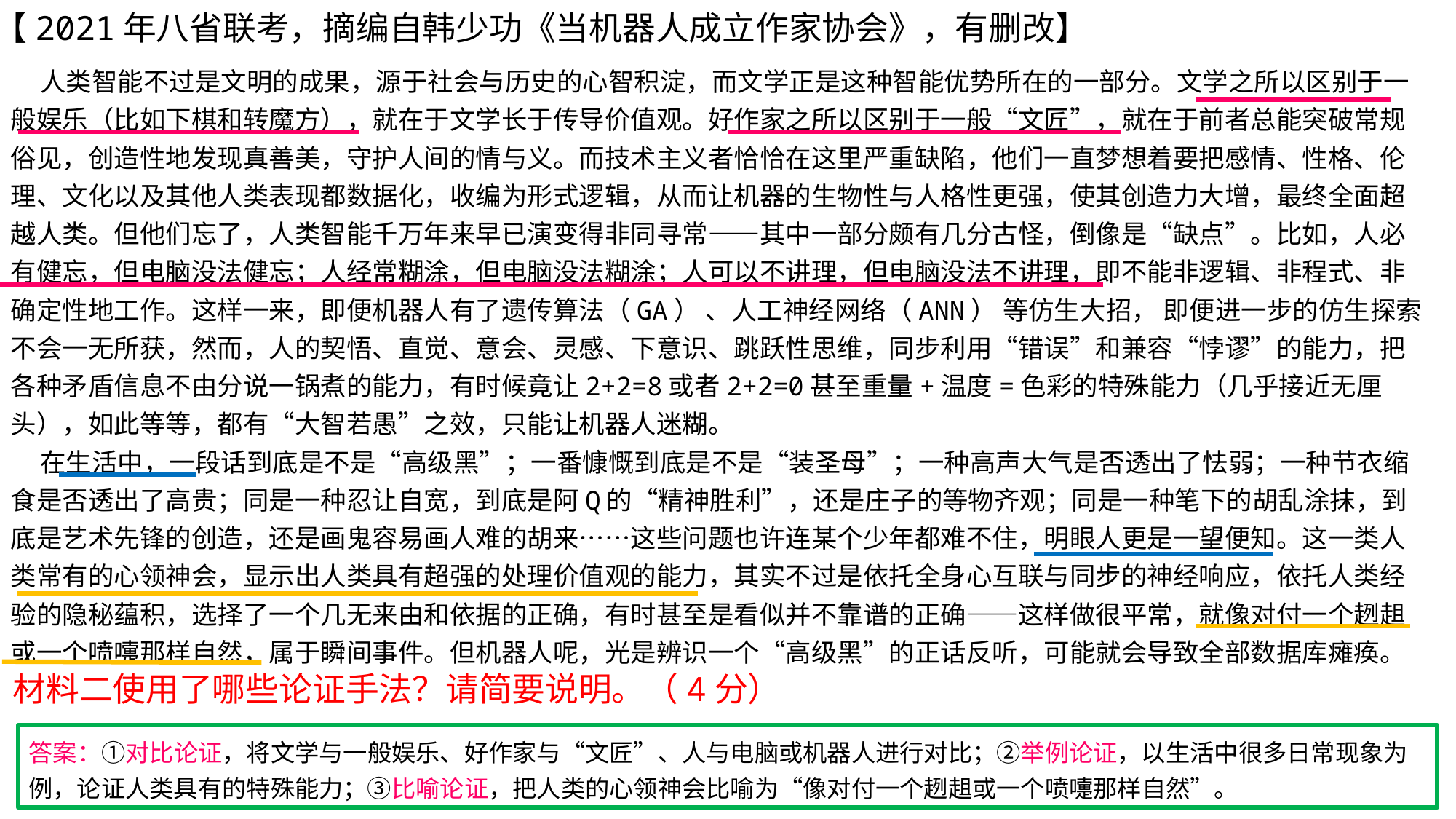

【2021年八省联考，摘编自韩少功《当机器人成立作家协会》，有删改】
    人类智能不过是文明的成果，源于社会与历史的心智积淀，而文学正是这种智能优势所在的一部分。文学之所以区别于一般娱乐（比如下棋和转魔方），就在于文学长于传导价值观。好作家之所以区别于一般“文匠”，就在于前者总能突破常规俗见，创造性地发现真善美，守护人间的情与义。而技术主义者恰恰在这里严重缺陷，他们一直梦想着要把感情、性格、伦理、文化以及其他人类表现都数据化，收编为形式逻辑，从而让机器的生物性与人格性更强，使其创造力大增，最终全面超越人类。但他们忘了，人类智能千万年来早已演变得非同寻常——其中一部分颇有几分古怪，倒像是“缺点”。比如，人必有健忘，但电脑没法健忘；人经常糊涂，但电脑没法糊涂；人可以不讲理，但电脑没法不讲理，即不能非逻辑、非程式、非确定性地工作。这样一来，即便机器人有了遗传算法（GA） 、人工神经网络（ANN） 等仿生大招， 即便进一步的仿生探索不会一无所获，然而，人的契悟、直觉、意会、灵感、下意识、跳跃性思维，同步利用“错误”和兼容“悖谬”的能力，把各种矛盾信息不由分说一锅煮的能力，有时候竟让2+2=8或者2+2=0甚至重量+温度=色彩的特殊能力（几乎接近无厘头），如此等等，都有“大智若愚”之效，只能让机器人迷糊。
    在生活中，一段话到底是不是“高级黑”；一番慷慨到底是不是“装圣母”；一种高声大气是否透出了怯弱；一种节衣缩食是否透出了高贵；同是一种忍让自宽，到底是阿Q的“精神胜利”，还是庄子的等物齐观；同是一种笔下的胡乱涂抹，到底是艺术先锋的创造，还是画鬼容易画人难的胡来……这些问题也许连某个少年都难不住，明眼人更是一望便知。这一类人类常有的心领神会，显示出人类具有超强的处理价值观的能力，其实不过是依托全身心互联与同步的神经响应，依托人类经验的隐秘蕴积，选择了一个几无来由和依据的正确，有时甚至是看似并不靠谱的正确——这样做很平常，就像对付一个趔趄或一个喷嚏那样自然，属于瞬间事件。但机器人呢，光是辨识一个“高级黑”的正话反听，可能就会导致全部数据库瘫痪。

材料二使用了哪些论证手法？请简要说明。（4分）
答案：①对比论证，将文学与一般娱乐、好作家与“文匠”、人与电脑或机器人进行对比；②举例论证，以生活中很多日常现象为例，论证人类具有的特殊能力；③比喻论证，把人类的心领神会比喻为“像对付一个趔趄或一个喷嚏那样自然”。